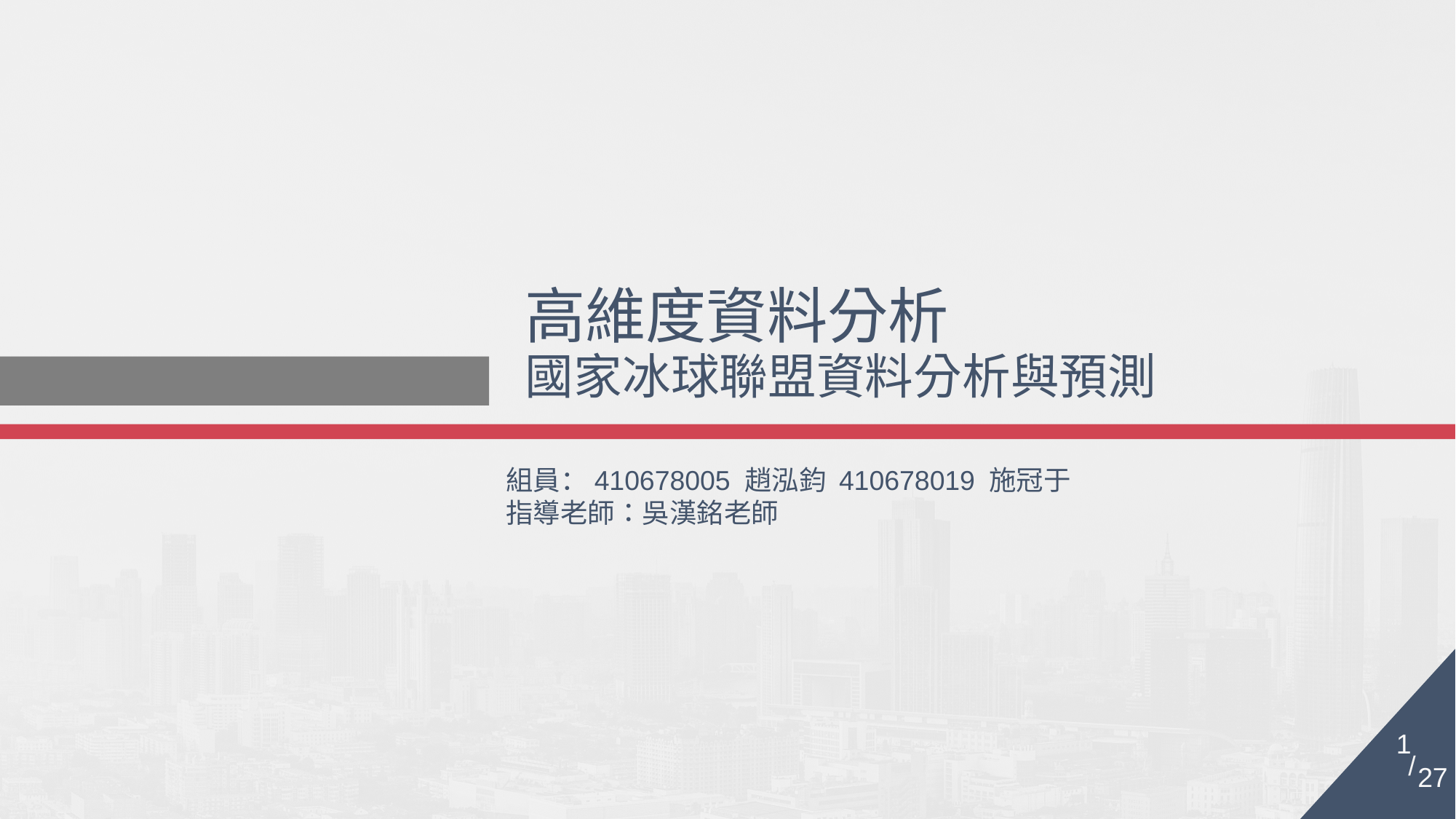

高維度資料分析
國家冰球聯盟資料分析與預測

組員：410678005 趙泓鈞 410678019 施冠于
指導老師：吳漢銘老師

1
/
27